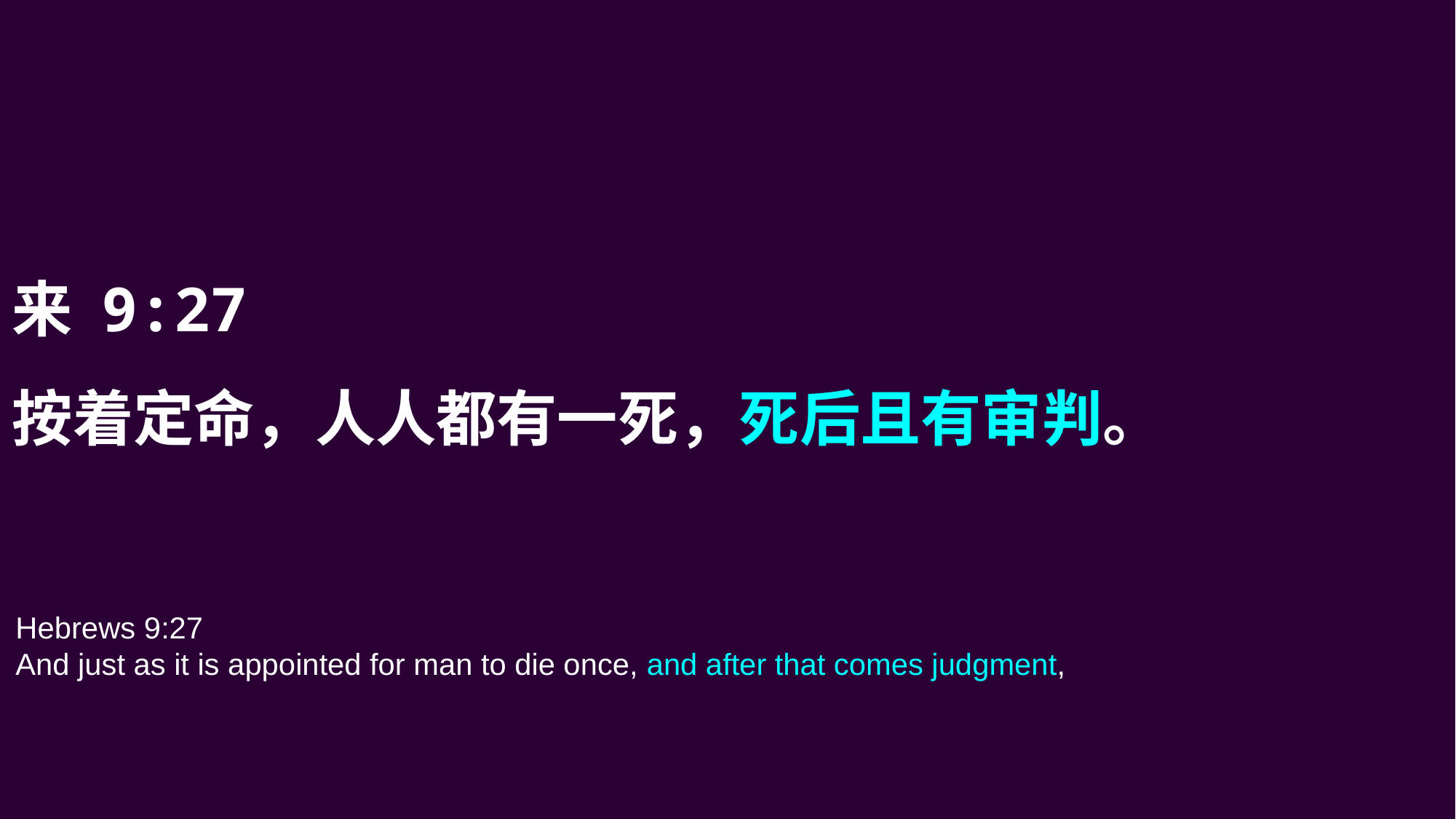

来 9:27
按着定命，人人都有一死，死后且有审判。

Hebrews 9:27
And just as it is appointed for man to die once, and after that comes judgment,